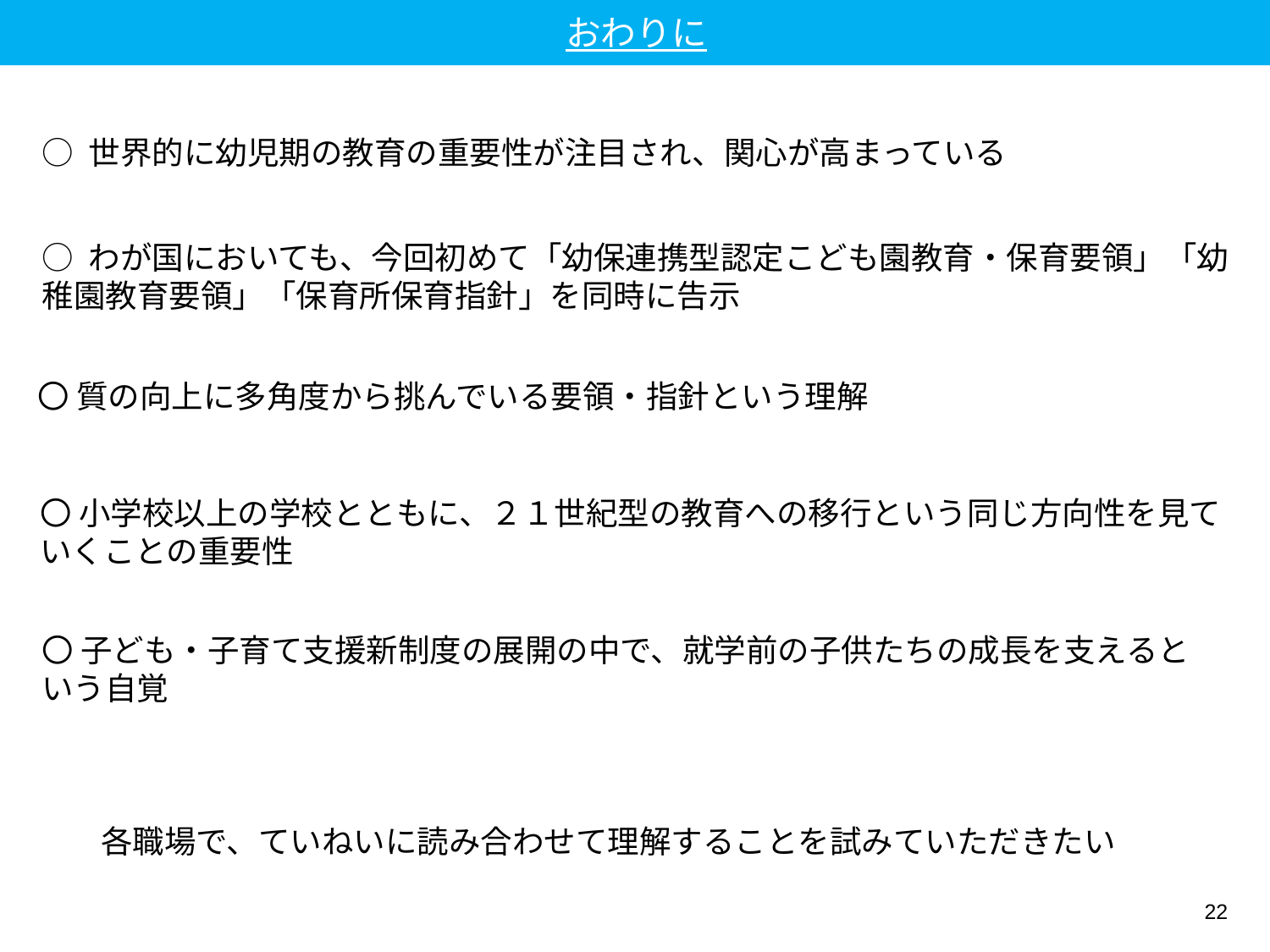

おわりに
○ 世界的に幼児期の教育の重要性が注目され、関心が高まっている
○ わが国においても、今回初めて「幼保連携型認定こども園教育・保育要領」「幼稚園教育要領」「保育所保育指針」を同時に告示
〇 質の向上に多角度から挑んでいる要領・指針という理解
〇 小学校以上の学校とともに、２１世紀型の教育への移行という同じ方向性を見ていくことの重要性
〇 子ども・子育て支援新制度の展開の中で、就学前の子供たちの成長を支えるという自覚
　各職場で、ていねいに読み合わせて理解することを試みていただきたい
22